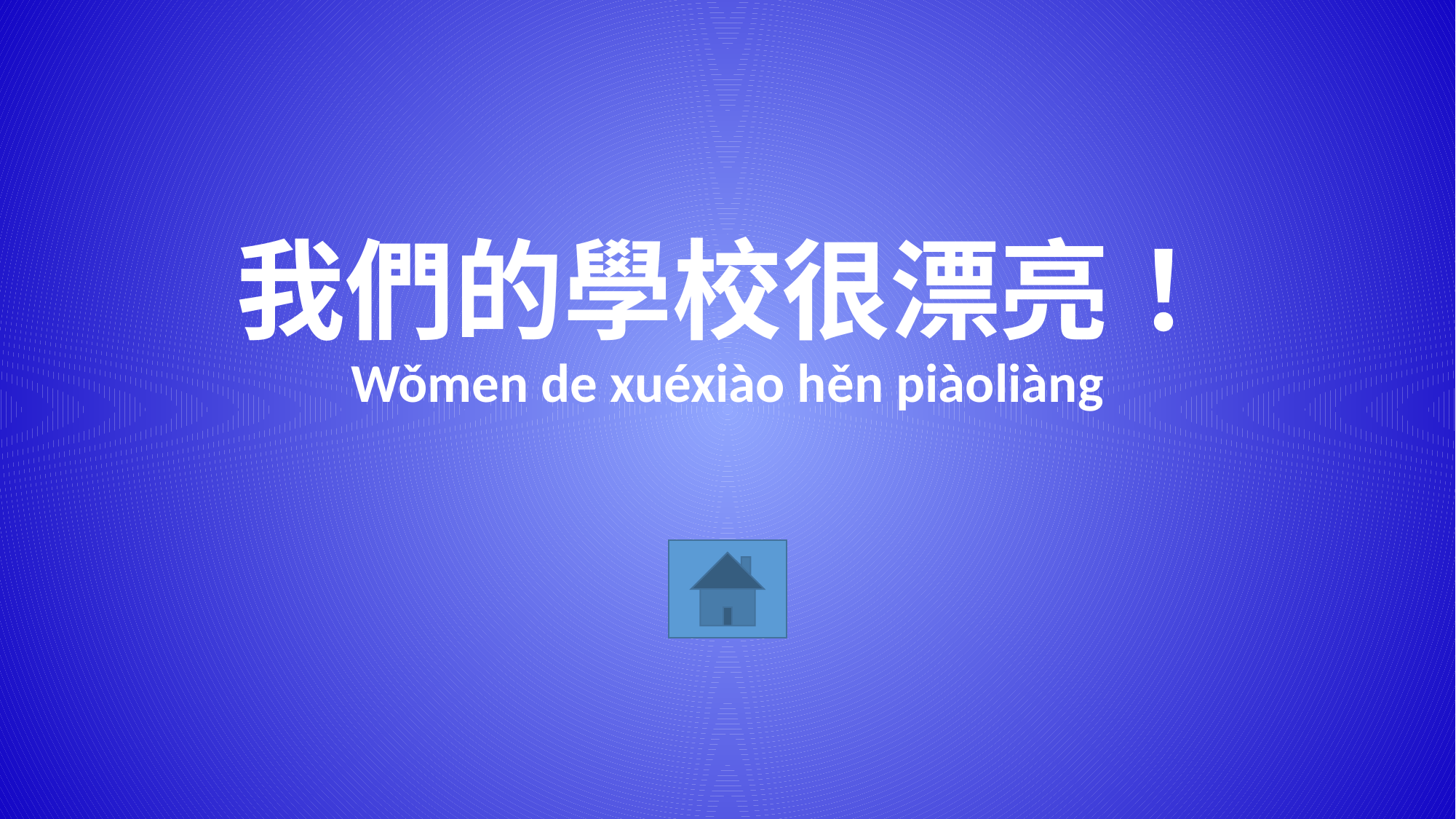

# 我們的學校很漂亮！ Wǒmen de xuéxiào hěn piàoliàng